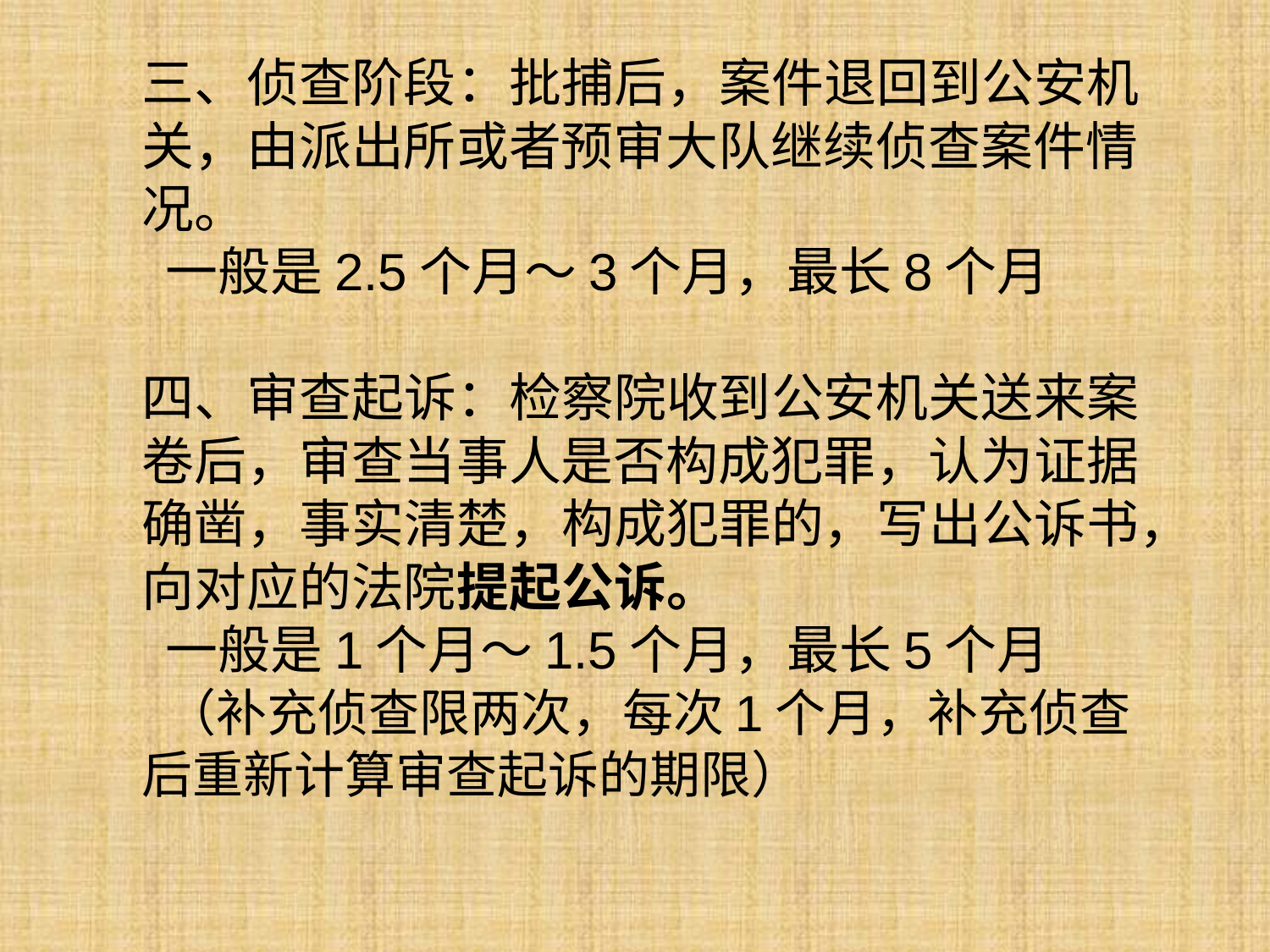

# 三、侦查阶段：批捕后，案件退回到公安机关，由派出所或者预审大队继续侦查案件情况。 一般是2.5个月～3个月，最长8个月 四、审查起诉：检察院收到公安机关送来案卷后，审查当事人是否构成犯罪，认为证据确凿，事实清楚，构成犯罪的，写出公诉书，向对应的法院提起公诉。 一般是1个月～1.5个月，最长5个月 （补充侦查限两次，每次1个月，补充侦查后重新计算审查起诉的期限）